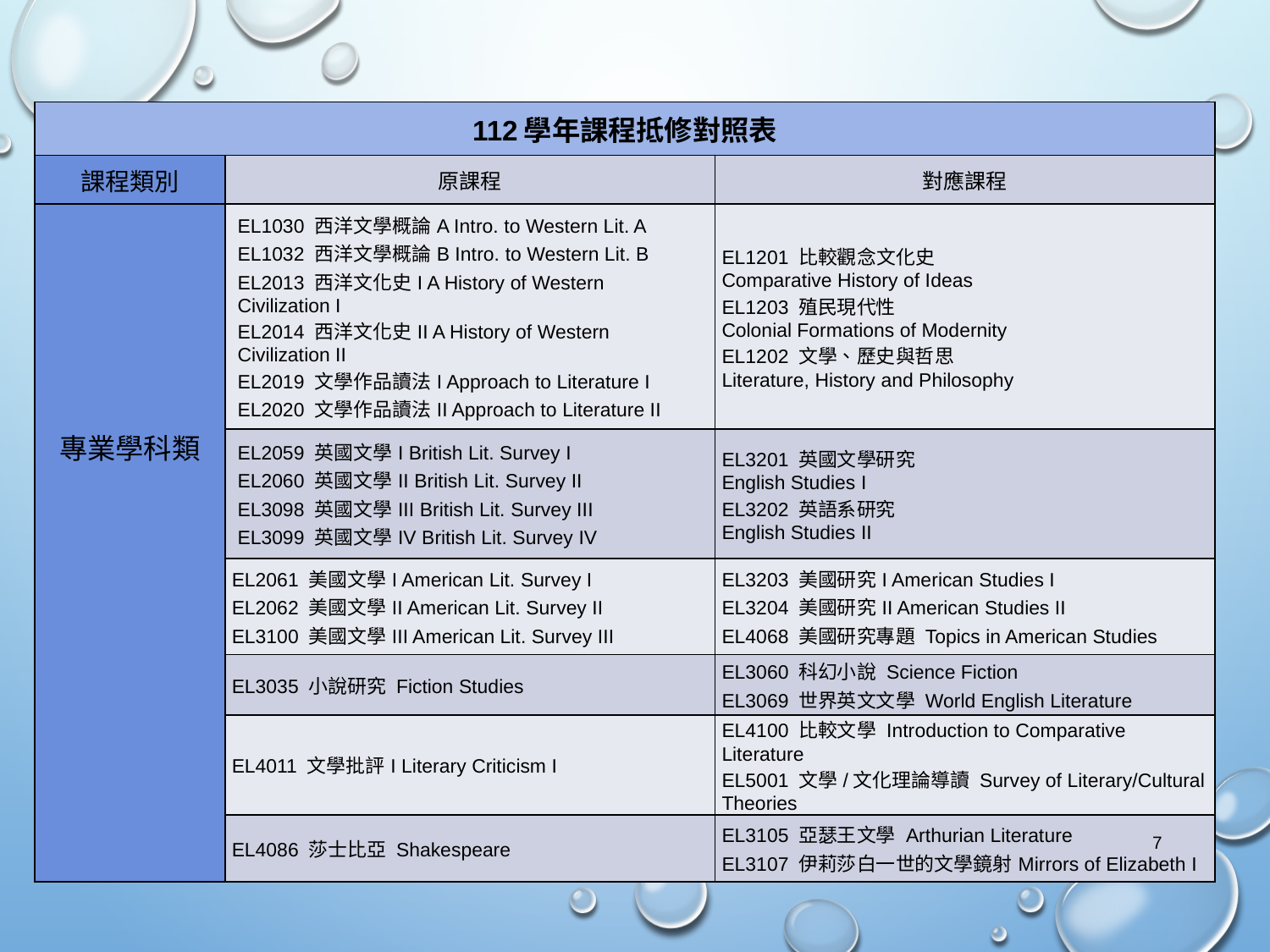

| 112學年課程抵修對照表 | 原課程 | 對應課程 |
| --- | --- | --- |
| 課程類別 | 原課程 | 對應課程 |
| 專業學科類 | EL1030 西洋文學概論A Intro. to Western Lit. A EL1032 西洋文學概論B Intro. to Western Lit. B EL2013 西洋文化史I A History of Western Civilization I EL2014 西洋文化史II A History of Western Civilization II EL2019 文學作品讀法I Approach to Literature I EL2020 文學作品讀法II Approach to Literature II | EL1201 比較觀念文化史 Comparative History of Ideas EL1203 殖民現代性 Colonial Formations of Modernity EL1202 文學、歷史與哲思 Literature, History and Philosophy |
|  | EL2059 英國文學I British Lit. Survey I EL2060 英國文學II British Lit. Survey II EL3098 英國文學III British Lit. Survey III EL3099 英國文學IV British Lit. Survey IV | EL3201 英國文學研究 English Studies I EL3202 英語系研究 English Studies II |
|  | EL2061 美國文學I American Lit. Survey I EL2062 美國文學II American Lit. Survey II EL3100 美國文學III American Lit. Survey III | EL3203 美國研究I American Studies I EL3204 美國研究II American Studies II EL4068 美國研究專題 Topics in American Studies |
|  | EL3035 小說研究 Fiction Studies | EL3060 科幻小說 Science Fiction EL3069 世界英文文學 World English Literature |
|  | EL4011 文學批評I Literary Criticism I | EL4100 比較文學 Introduction to Comparative Literature EL5001 文學/文化理論導讀 Survey of Literary/Cultural Theories |
|  | EL4086 莎士比亞 Shakespeare | EL3105 亞瑟王文學 Arthurian Literature EL3107 伊莉莎白一世的文學鏡射Mirrors of Elizabeth I |
7